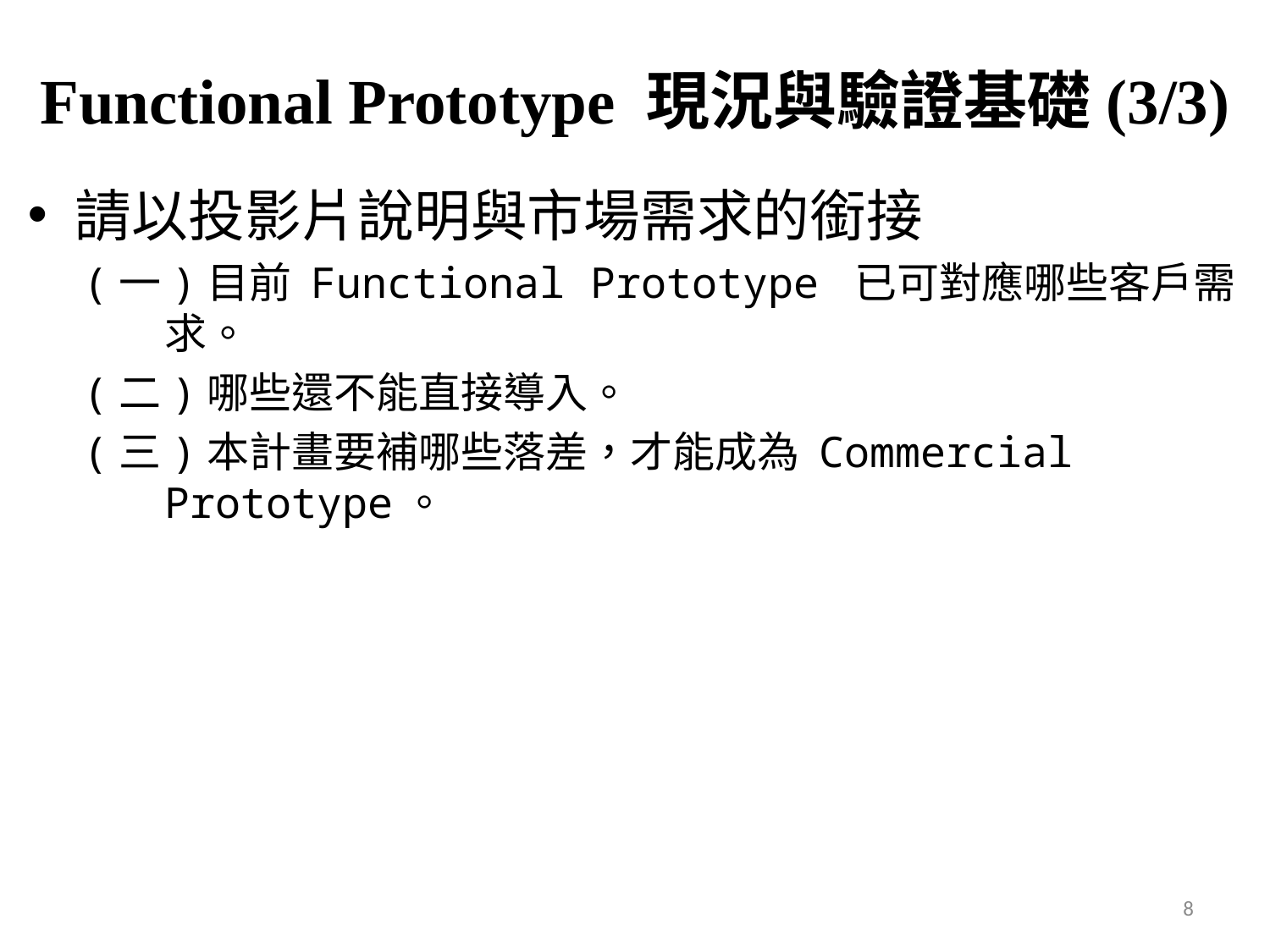

# Functional Prototype 現況與驗證基礎(3/3)
請以投影片說明與市場需求的銜接
(一)目前 Functional Prototype 已可對應哪些客戶需求。
(二)哪些還不能直接導入。
(三)本計畫要補哪些落差，才能成為 Commercial Prototype。
8